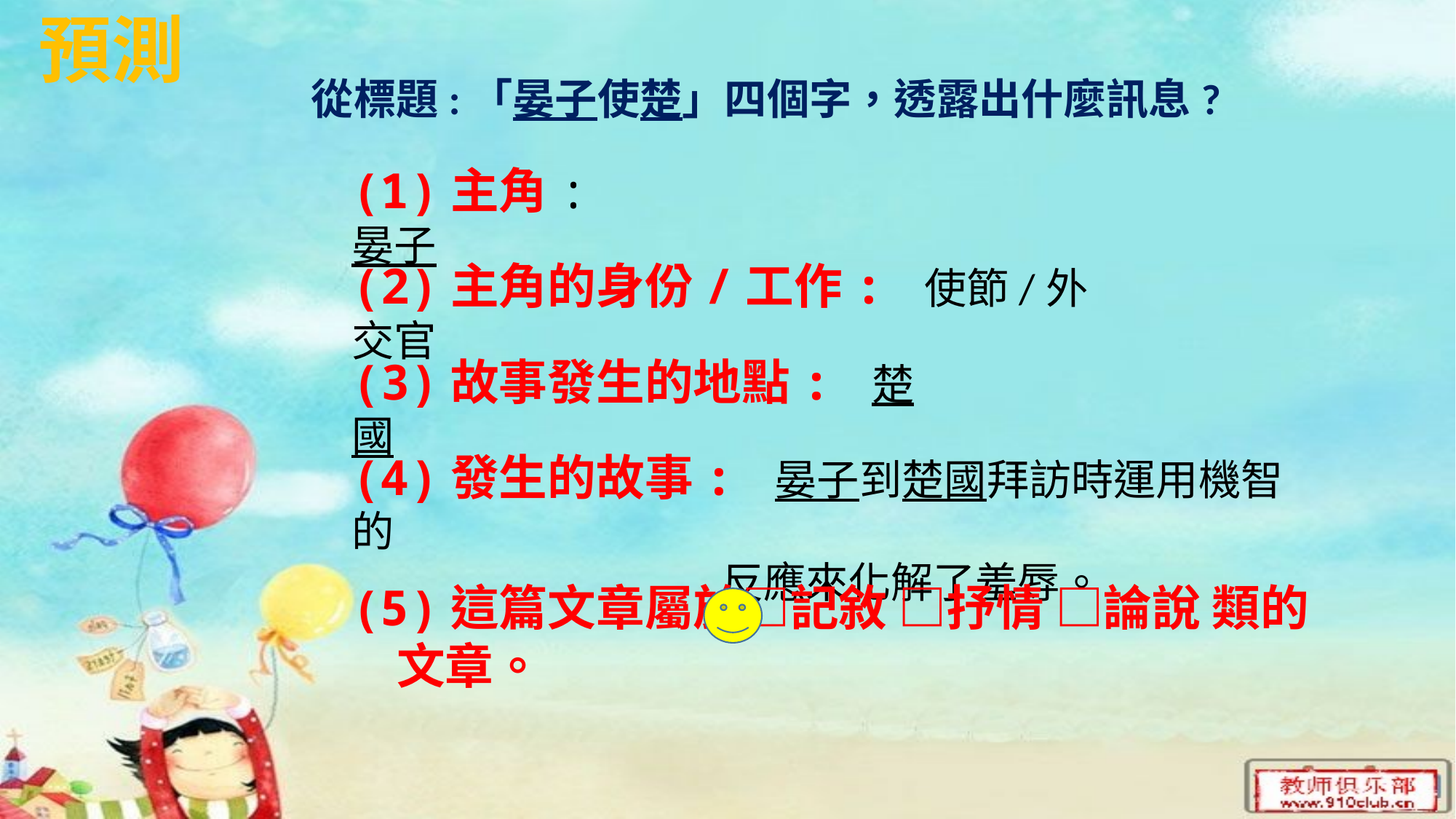

# 預測
從標題:「晏子使楚」四個字，透露出什麼訊息?
(1)主角: 晏子
(2)主角的身份/工作: 使節/外交官
(3)故事發生的地點: 楚國
(4)發生的故事: 晏子到楚國拜訪時運用機智的
                                      反應來化解了羞辱。
(5)這篇文章屬於□記敘 □抒情 □論說 類的
   文章。